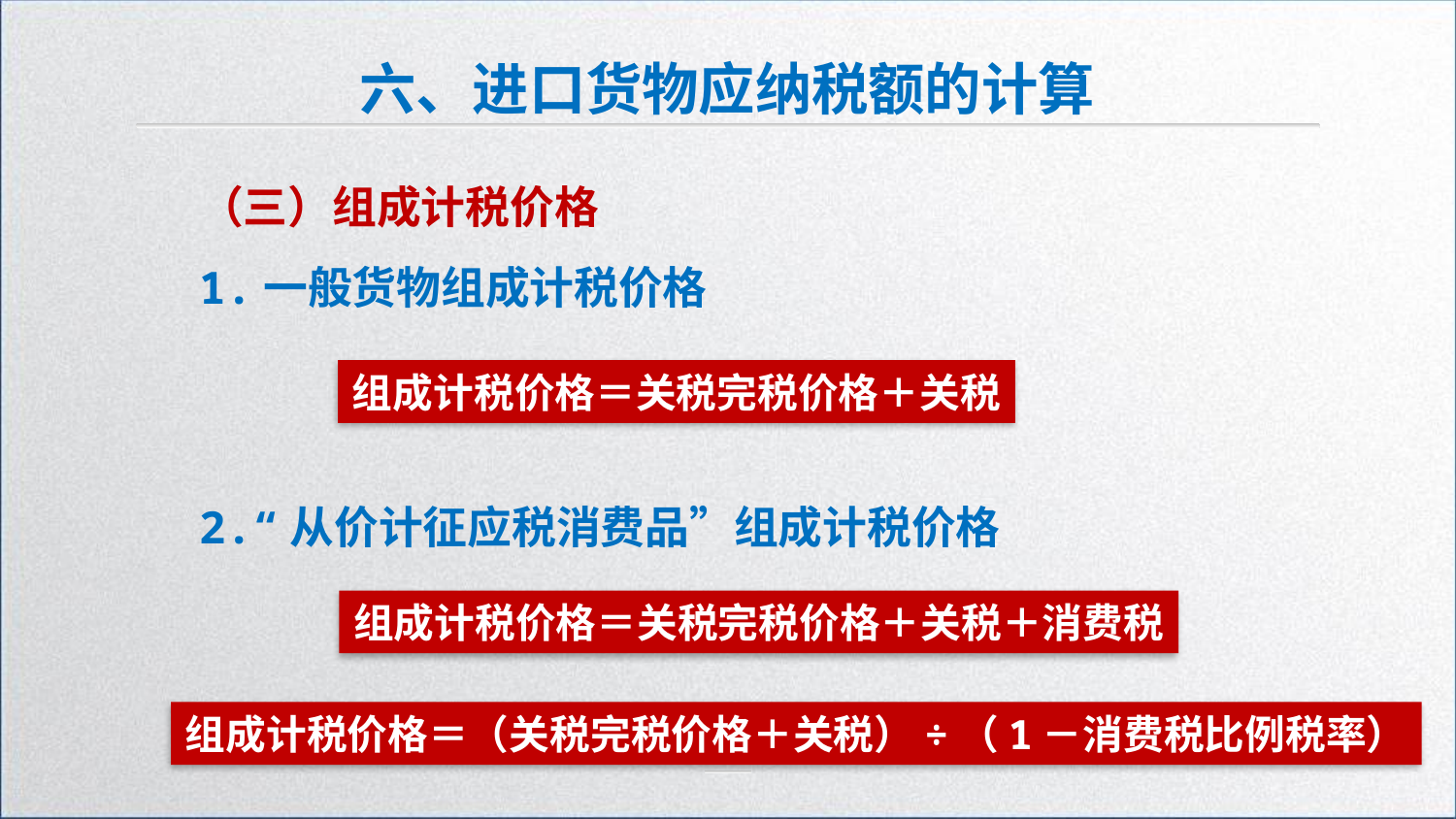

六、进口货物应纳税额的计算
（三）组成计税价格
1.一般货物组成计税价格

2.“从价计征应税消费品”组成计税价格
组成计税价格＝关税完税价格＋关税
组成计税价格＝关税完税价格＋关税＋消费税
组成计税价格＝（关税完税价格＋关税）÷（1－消费税比例税率）